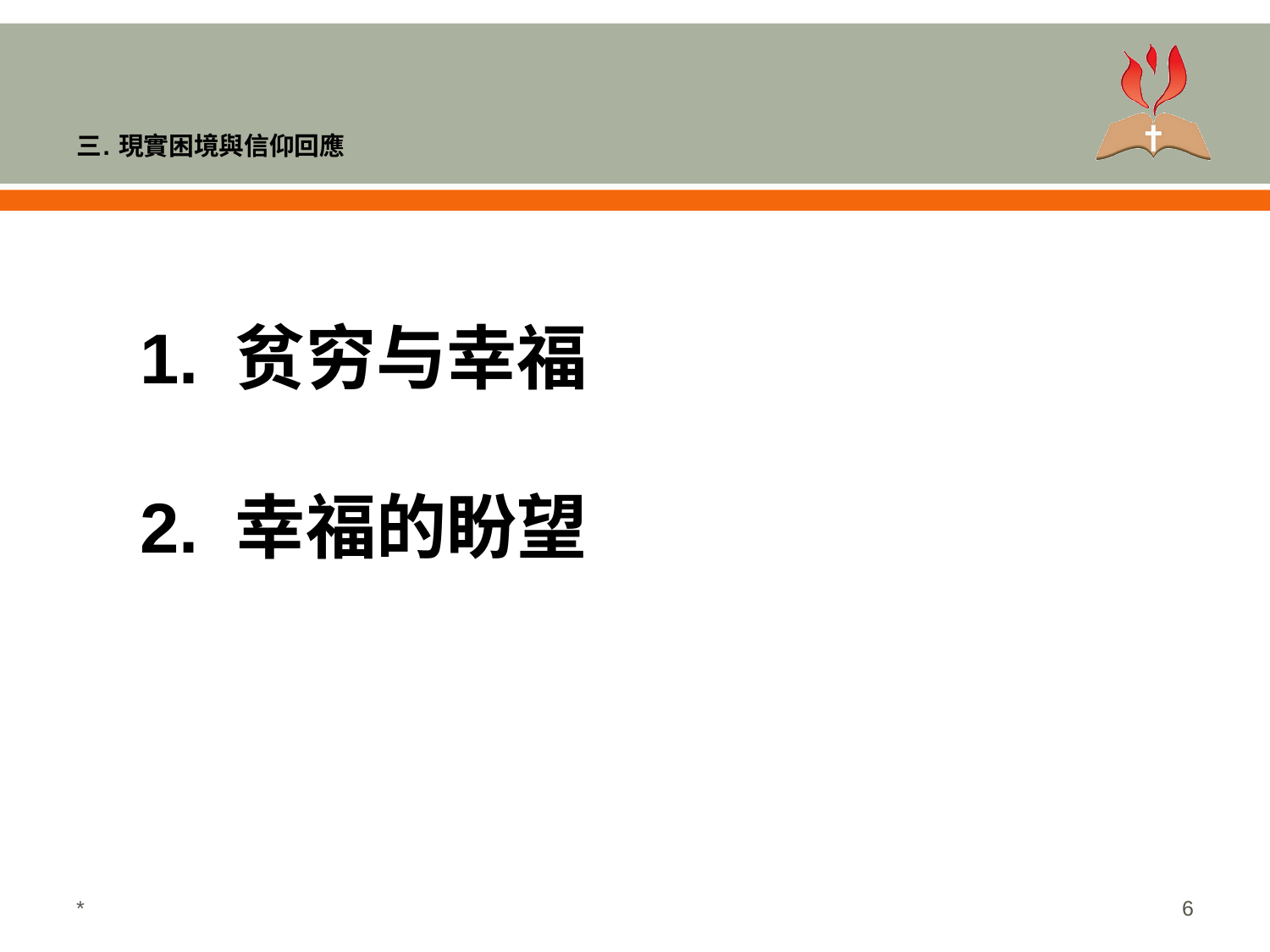

# 三. 現實困境與信仰回應

1. 贫穷与幸福

2. 幸福的盼望

*
6